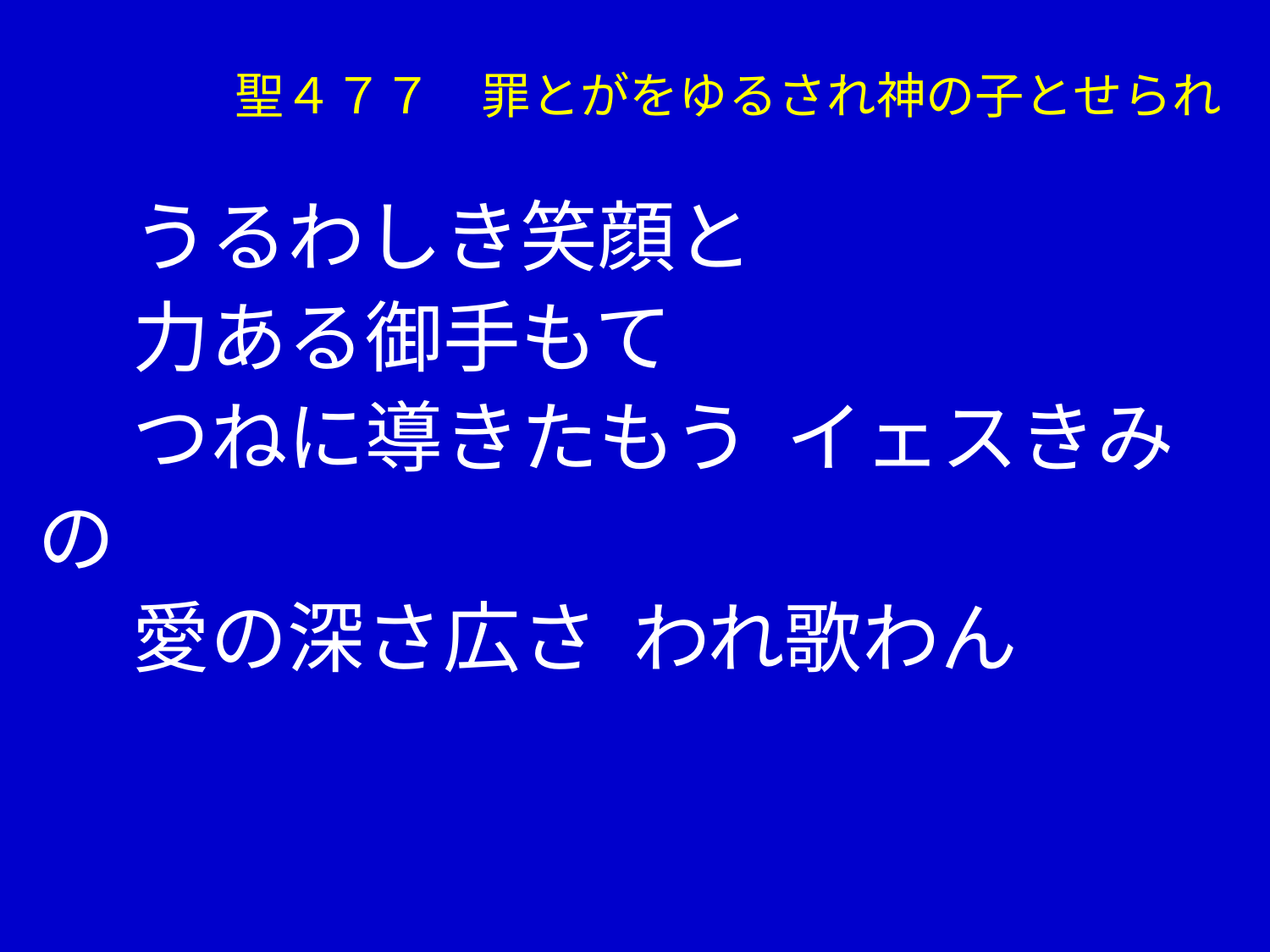

聖４７７　罪とがをゆるされ神の子とせられ
　 うるわしき笑顔と
　 力ある御手もて
　 つねに導きたもう  イェスきみの
　 愛の深さ広さ  われ歌わん